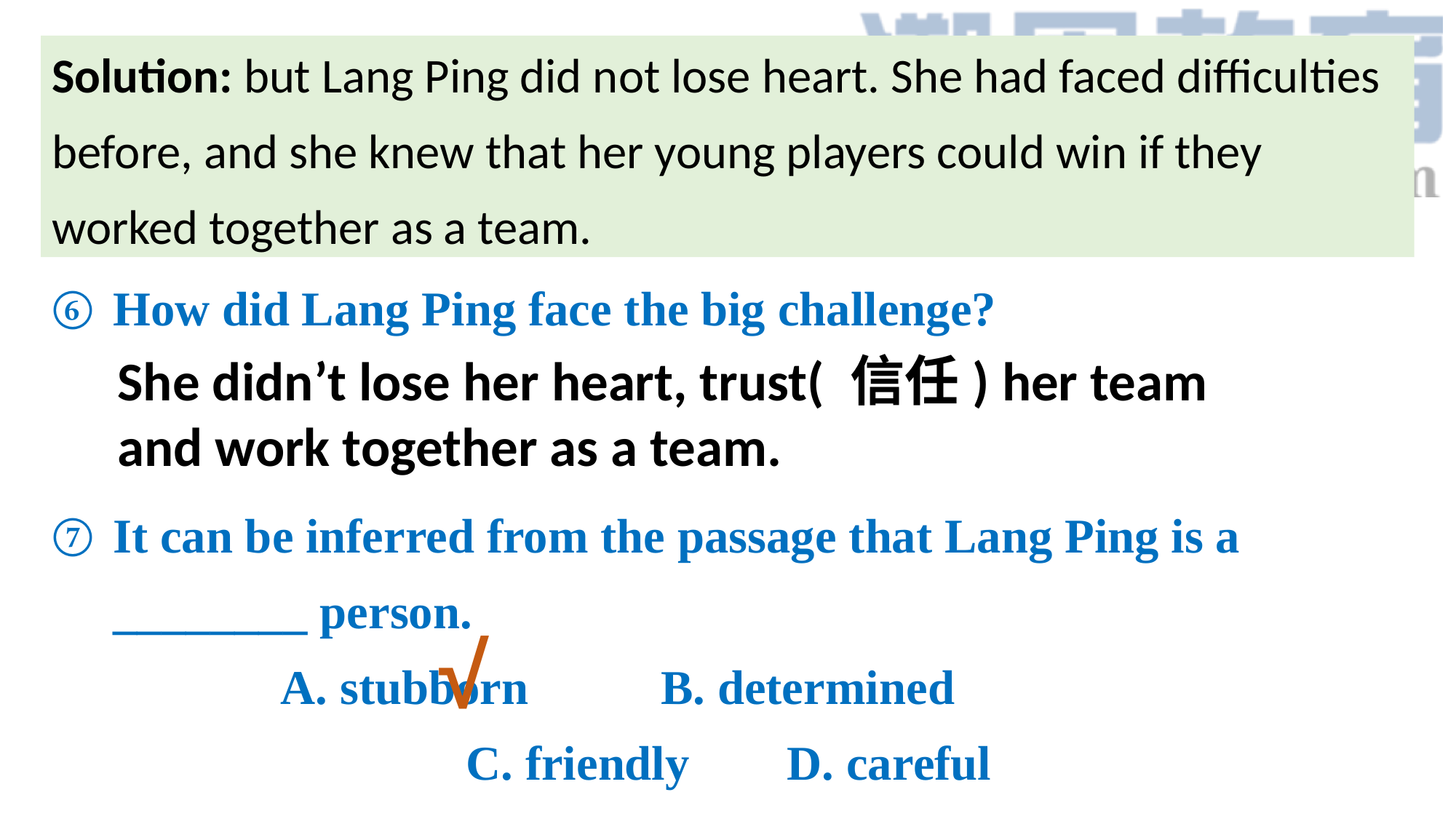

Solution: but Lang Ping did not lose heart. She had faced difficulties before, and she knew that her young players could win if they worked together as a team.

How did Lang Ping face the big challenge?

It can be inferred from the passage that Lang Ping is a ________ person.                                                                                         A. stubborn　　 B. determined                                                                C. friendly        D. careful
She didn’t lose her heart, trust( 信任) her team and work together as a team.
√